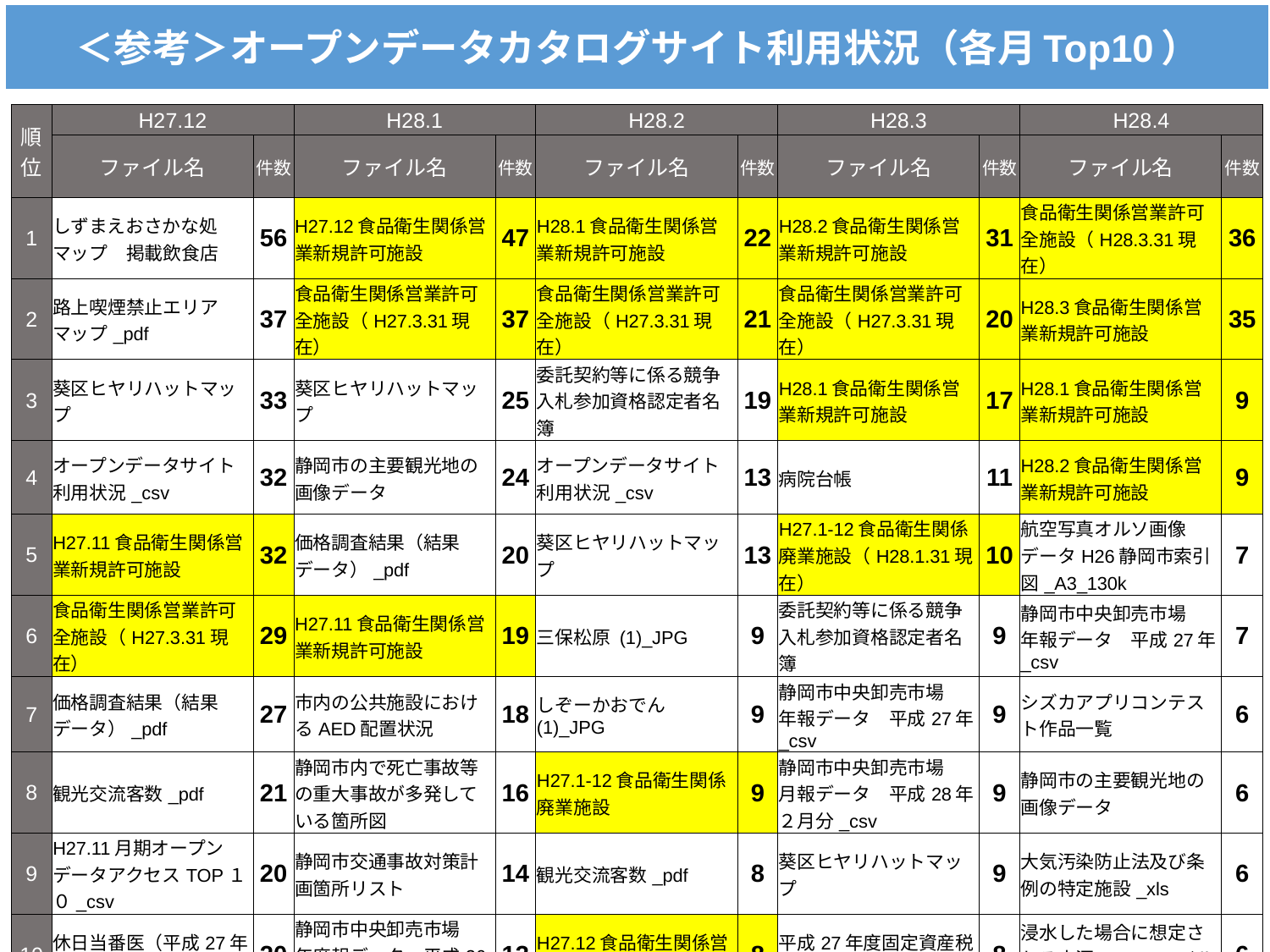

＜参考＞オープンデータカタログサイト利用状況（各月Top10）
| 順位 | H27.12 |  | H28.1 |  | H28.2 |  | H28.3 |  | H28.4 |  |
| --- | --- | --- | --- | --- | --- | --- | --- | --- | --- | --- |
|  | ファイル名 | 件数 | ファイル名 | 件数 | ファイル名 | 件数 | ファイル名 | 件数 | ファイル名 | 件数 |
| 1 | しずまえおさかな処マップ　掲載飲食店 | 56 | H27.12食品衛生関係営業新規許可施設 | 47 | H28.1食品衛生関係営業新規許可施設 | 22 | H28.2食品衛生関係営業新規許可施設 | 31 | 食品衛生関係営業許可全施設（H28.3.31現在） | 36 |
| 2 | 路上喫煙禁止エリアマップ\_pdf | 37 | 食品衛生関係営業許可全施設（H27.3.31現在） | 37 | 食品衛生関係営業許可全施設（H27.3.31現在） | 21 | 食品衛生関係営業許可全施設（H27.3.31現在） | 20 | H28.3食品衛生関係営業新規許可施設 | 35 |
| 3 | 葵区ヒヤリハットマップ | 33 | 葵区ヒヤリハットマップ | 25 | 委託契約等に係る競争入札参加資格認定者名簿 | 19 | H28.1食品衛生関係営業新規許可施設 | 17 | H28.1食品衛生関係営業新規許可施設 | 9 |
| 4 | オープンデータサイト利用状況\_csv | 32 | 静岡市の主要観光地の画像データ | 24 | オープンデータサイト利用状況\_csv | 13 | 病院台帳 | 11 | H28.2食品衛生関係営業新規許可施設 | 9 |
| 5 | H27.11食品衛生関係営業新規許可施設 | 32 | 価格調査結果（結果データ）\_pdf | 20 | 葵区ヒヤリハットマップ | 13 | H27.1-12食品衛生関係廃業施設（H28.1.31現在） | 10 | 航空写真オルソ画像データH26静岡市索引図\_A3\_130k | 7 |
| 6 | 食品衛生関係営業許可全施設（H27.3.31現在） | 29 | H27.11食品衛生関係営業新規許可施設 | 19 | 三保松原 (1)\_JPG | 9 | 委託契約等に係る競争入札参加資格認定者名簿 | 9 | 静岡市中央卸売市場　年報データ　平成27年\_csv | 7 |
| 7 | 価格調査結果（結果データ）\_pdf | 27 | 市内の公共施設におけるAED配置状況 | 18 | しぞーかおでん (1)\_JPG | 9 | 静岡市中央卸売市場　年報データ　平成27年\_csv | 9 | シズカアプリコンテスト作品一覧 | 6 |
| 8 | 観光交流客数\_pdf | 21 | 静岡市内で死亡事故等の重大事故が多発している箇所図 | 16 | H27.1-12食品衛生関係廃業施設 | 9 | 静岡市中央卸売市場　月報データ　平成28年２月分\_csv | 9 | 静岡市の主要観光地の画像データ | 6 |
| 9 | H27.11月期オープンデータアクセスTOP１０\_csv | 20 | 静岡市交通事故対策計画箇所リスト | 14 | 観光交流客数\_pdf | 8 | 葵区ヒヤリハットマップ | 9 | 大気汚染防止法及び条例の特定施設\_xls | 6 |
| 10 | 休日当番医（平成27年12月）\_csv | 20 | 静岡市中央卸売市場　年度報データ　平成26年度\_csv | 13 | H27.12食品衛生関係営業新規許可施設 | 8 | 平成27年度固定資産税概要調書 | 8 | 浸水した場合に想定される水深SBNファイル\_dbf | 6 |